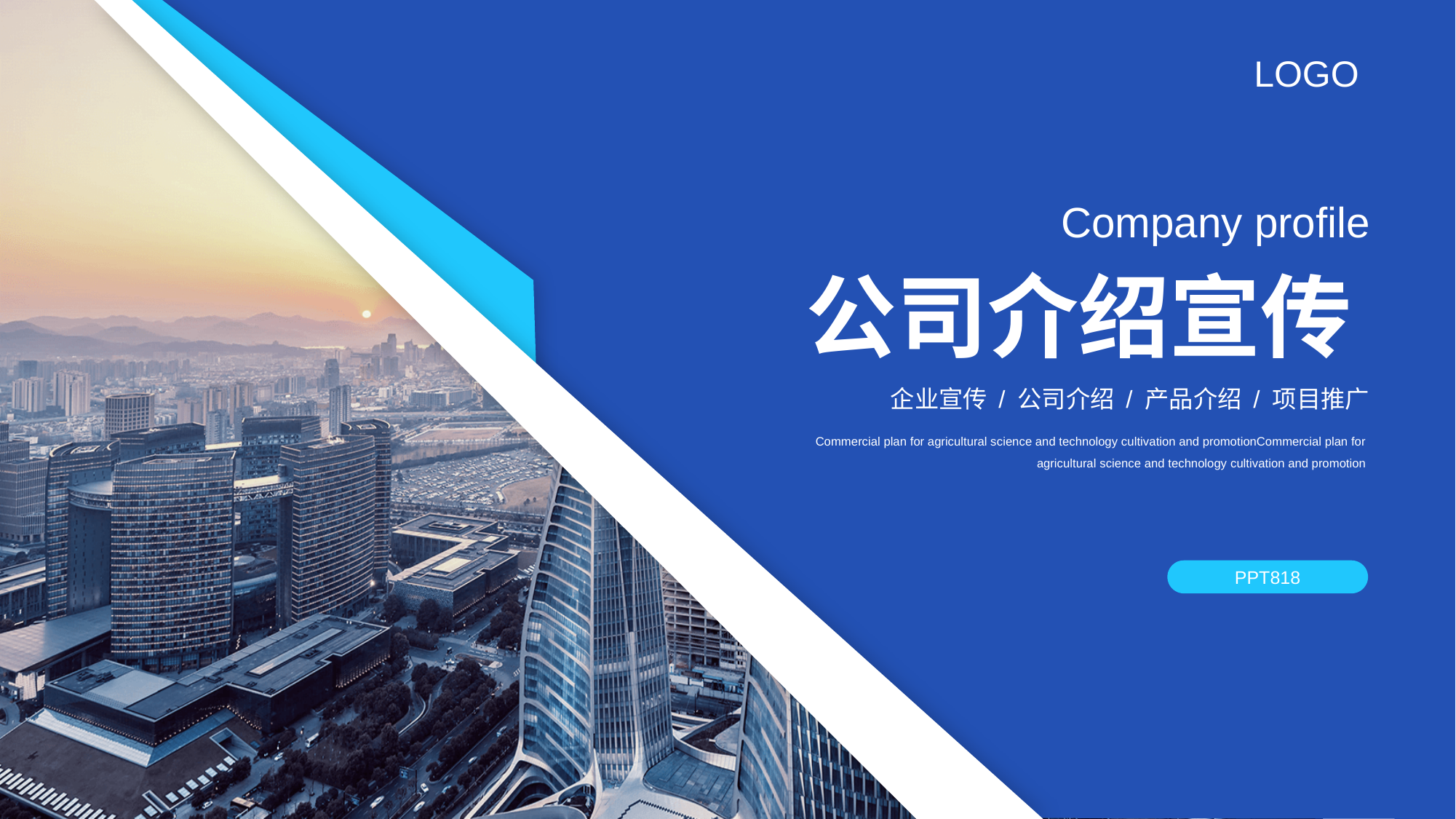

LOGO
Company profile
公司介绍宣传
企业宣传 / 公司介绍 / 产品介绍 / 项目推广
Commercial plan for agricultural science and technology cultivation and promotionCommercial plan for agricultural science and technology cultivation and promotion

PPT818